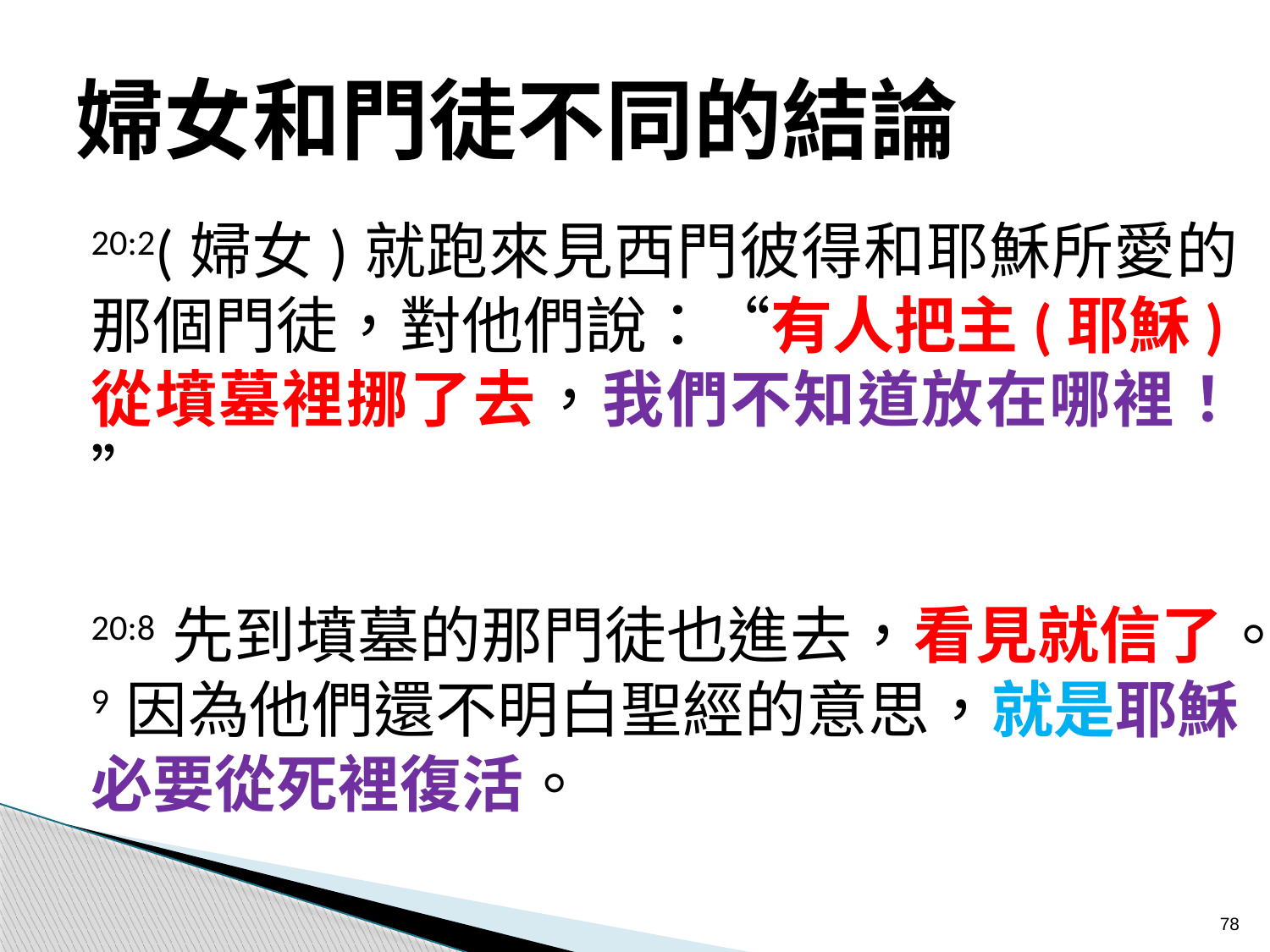

# 婦女和門徒不同的結論
20:2(婦女)就跑來見西門彼得和耶穌所愛的那個門徒，對他們說：“有人把主(耶穌)從墳墓裡挪了去，我們不知道放在哪裡！”

20:8 先到墳墓的那門徒也進去，看見就信了。
9 因為他們還不明白聖經的意思，就是耶穌必要從死裡復活。

78